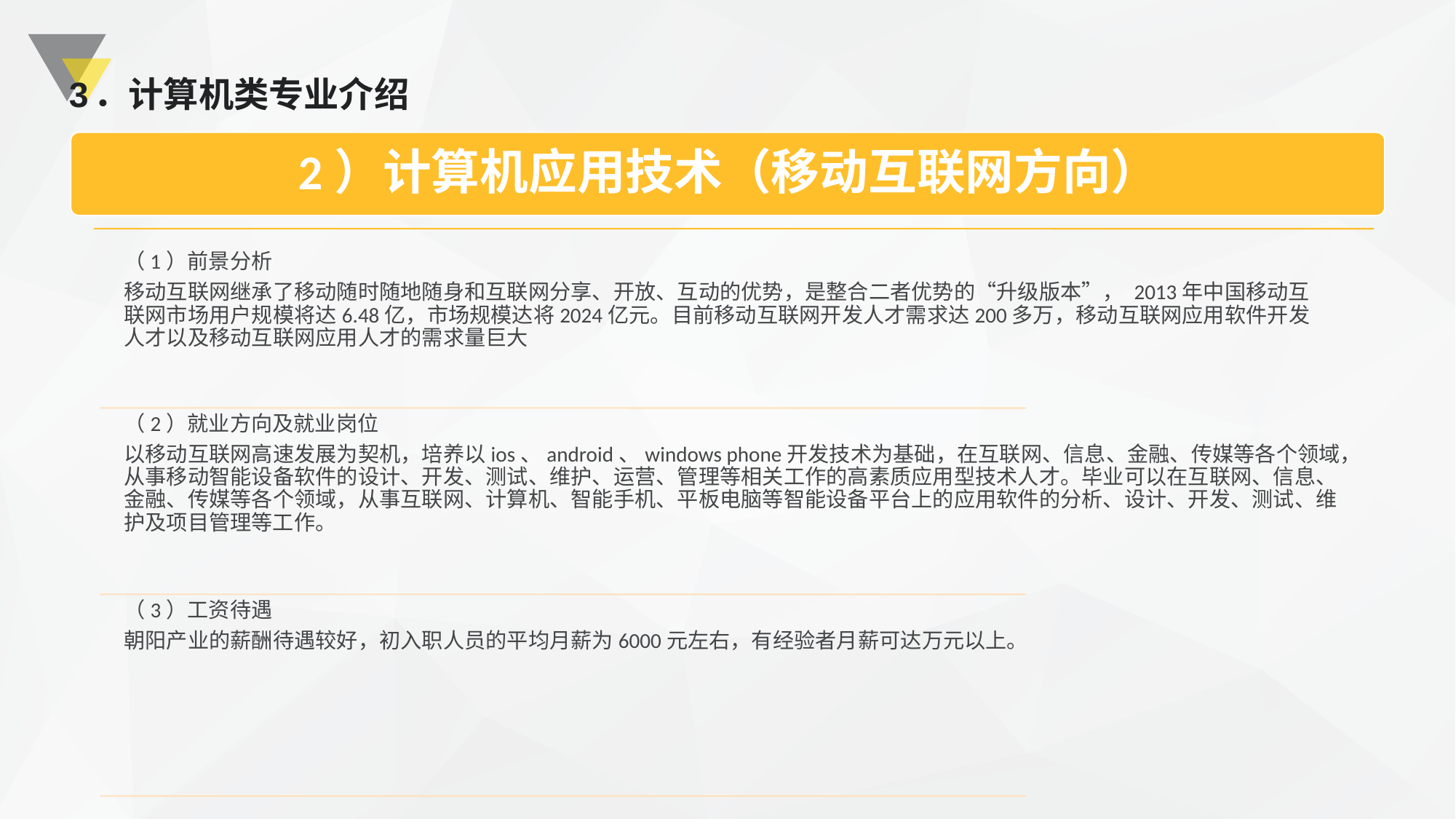

# 3．计算机类专业介绍
2）计算机应用技术（移动互联网方向）

（1）前景分析
移动互联网继承了移动随时随地随身和互联网分享、开放、互动的优势，是整合二者优势的“升级版本”， 2013年中国移动互联网市场用户规模将达6.48亿，市场规模达将2024亿元。目前移动互联网开发人才需求达200多万，移动互联网应用软件开发人才以及移动互联网应用人才的需求量巨大
（2）就业方向及就业岗位
以移动互联网高速发展为契机，培养以ios、android、windows phone开发技术为基础，在互联网、信息、金融、传媒等各个领域，从事移动智能设备软件的设计、开发、测试、维护、运营、管理等相关工作的高素质应用型技术人才。毕业可以在互联网、信息、金融、传媒等各个领域，从事互联网、计算机、智能手机、平板电脑等智能设备平台上的应用软件的分析、设计、开发、测试、维护及项目管理等工作。
（3）工资待遇
朝阳产业的薪酬待遇较好，初入职人员的平均月薪为6000元左右，有经验者月薪可达万元以上。